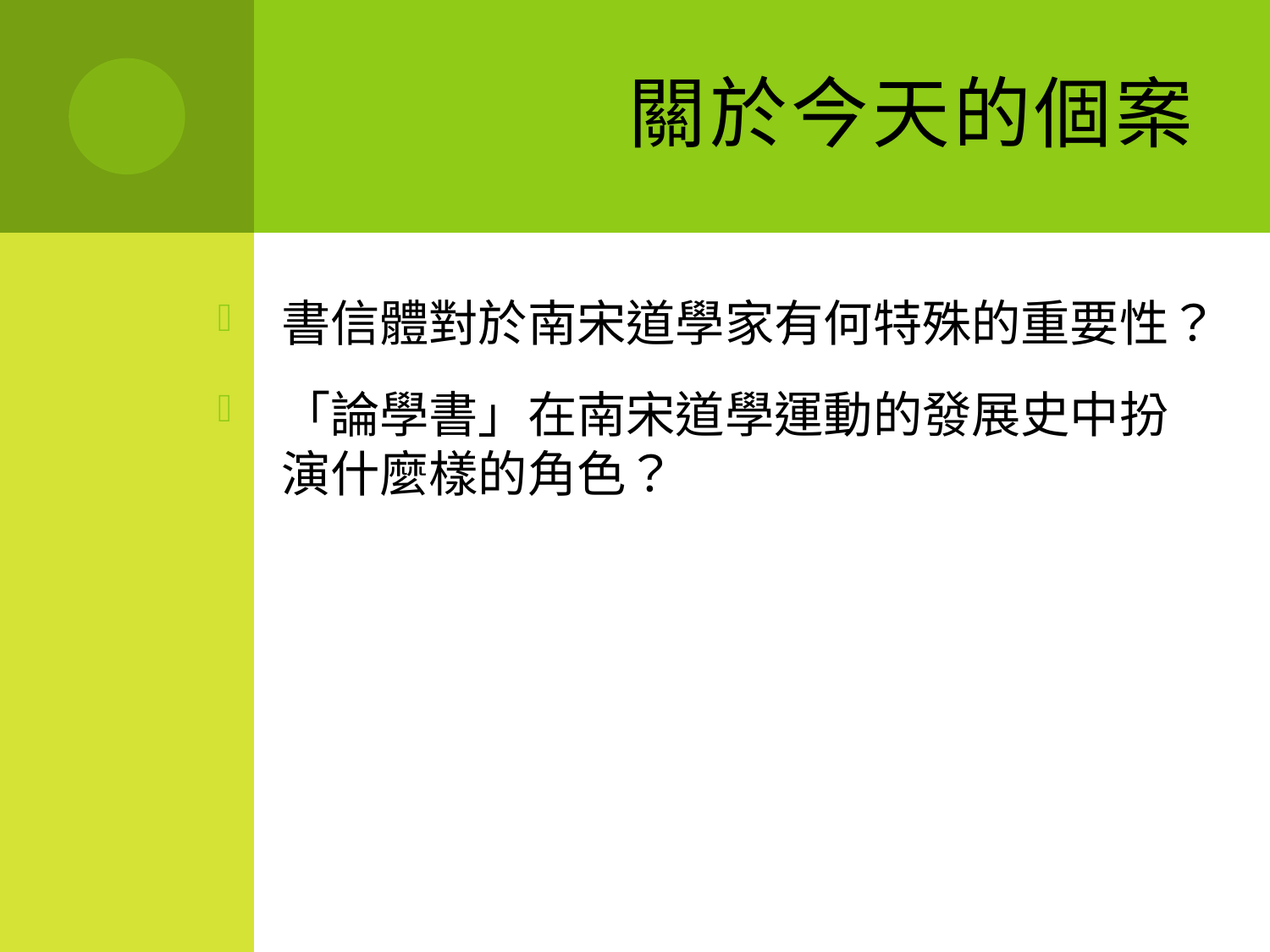

# 關於今天的個案
書信體對於南宋道學家有何特殊的重要性？
「論學書」在南宋道學運動的發展史中扮演什麼樣的角色？